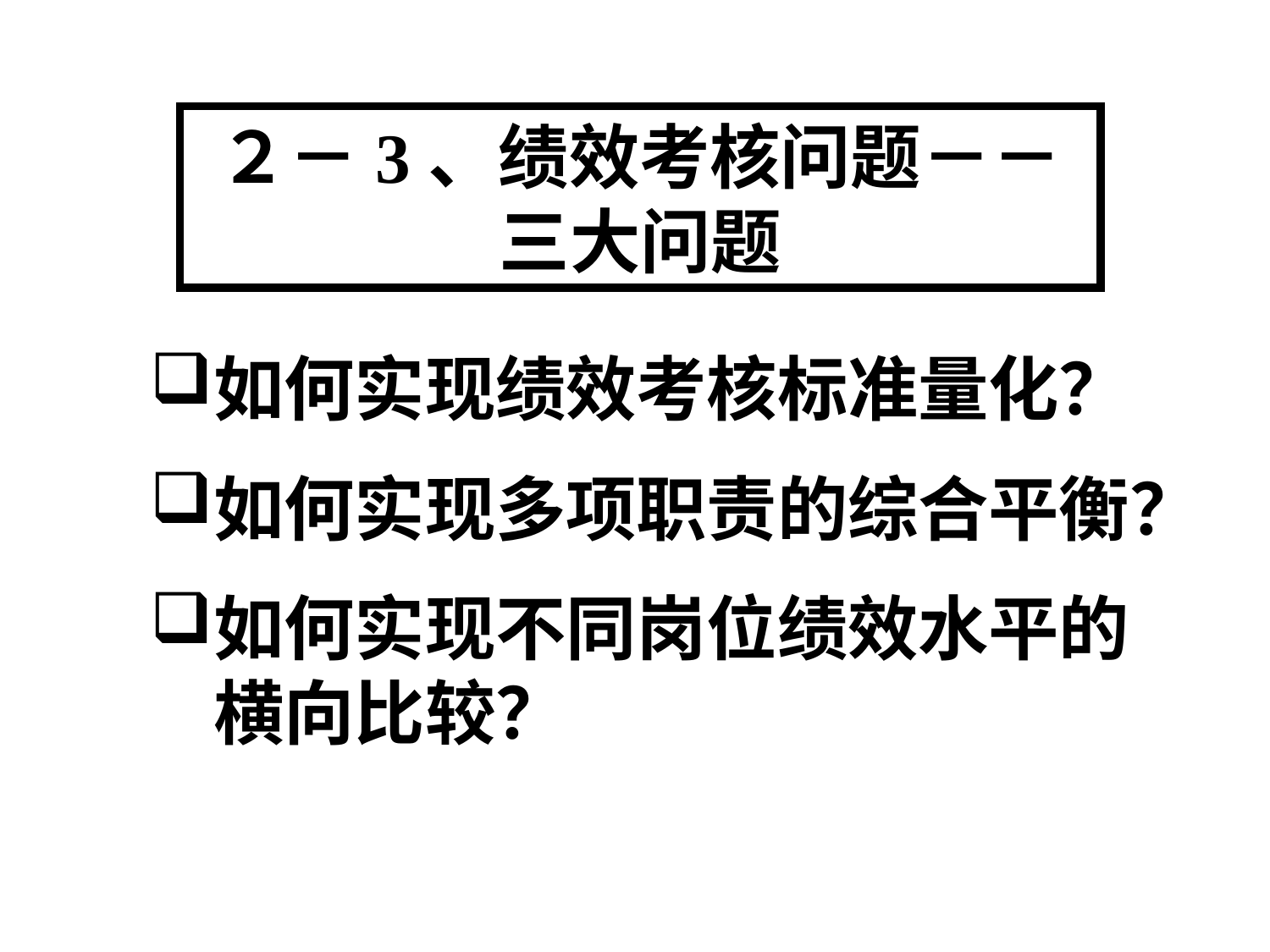

２－3、绩效考核问题－－三大问题
如何实现绩效考核标准量化？
如何实现多项职责的综合平衡？
如何实现不同岗位绩效水平的横向比较？